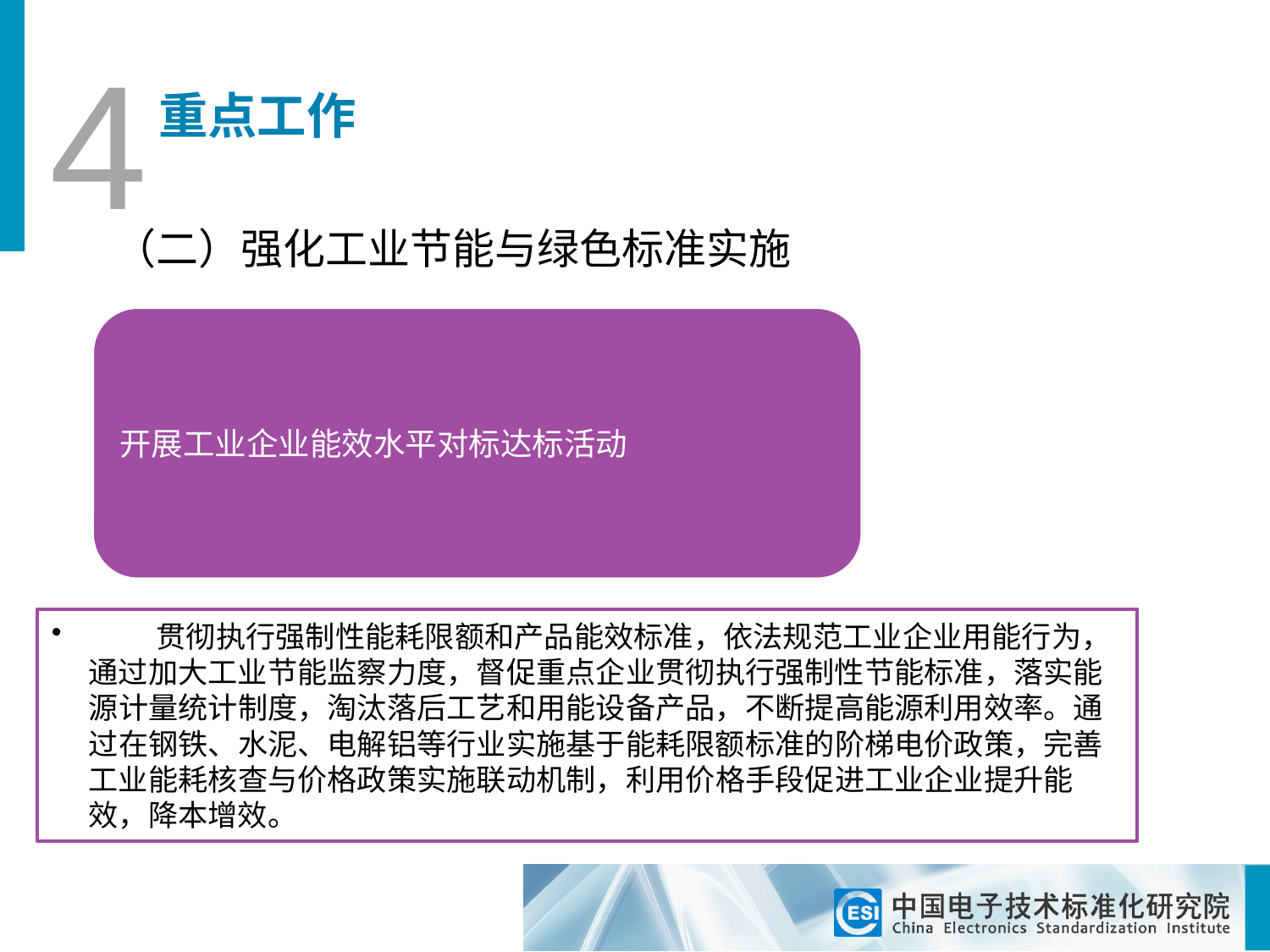

4
重点工作
（二）强化工业节能与绿色标准实施
开展工业企业能效水平对标达标活动
         贯彻执行强制性能耗限额和产品能效标准，依法规范工业企业用能行为，通过加大工业节能监察力度，督促重点企业贯彻执行强制性节能标准，落实能源计量统计制度，淘汰落后工艺和用能设备产品，不断提高能源利用效率。通过在钢铁、水泥、电解铝等行业实施基于能耗限额标准的阶梯电价政策，完善工业能耗核查与价格政策实施联动机制，利用价格手段促进工业企业提升能效，降本增效。